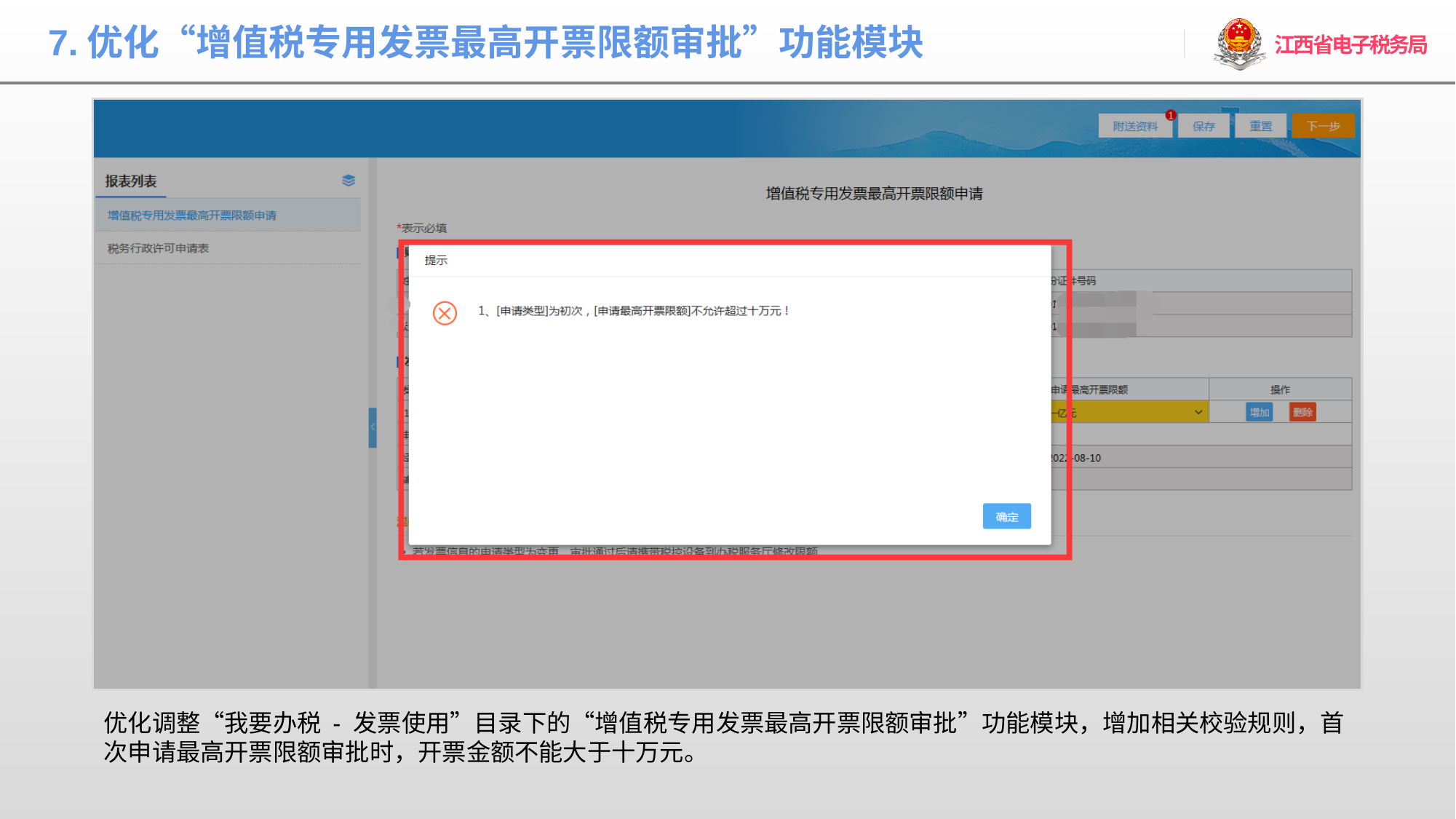

7.优化“增值税专用发票最高开票限额审批”功能模块

优化调整“我要办税 - 发票使用”目录下的“增值税专用发票最高开票限额审批”功能模块，增加相关校验规则，首次申请最高开票限额审批时，开票金额不能大于十万元。